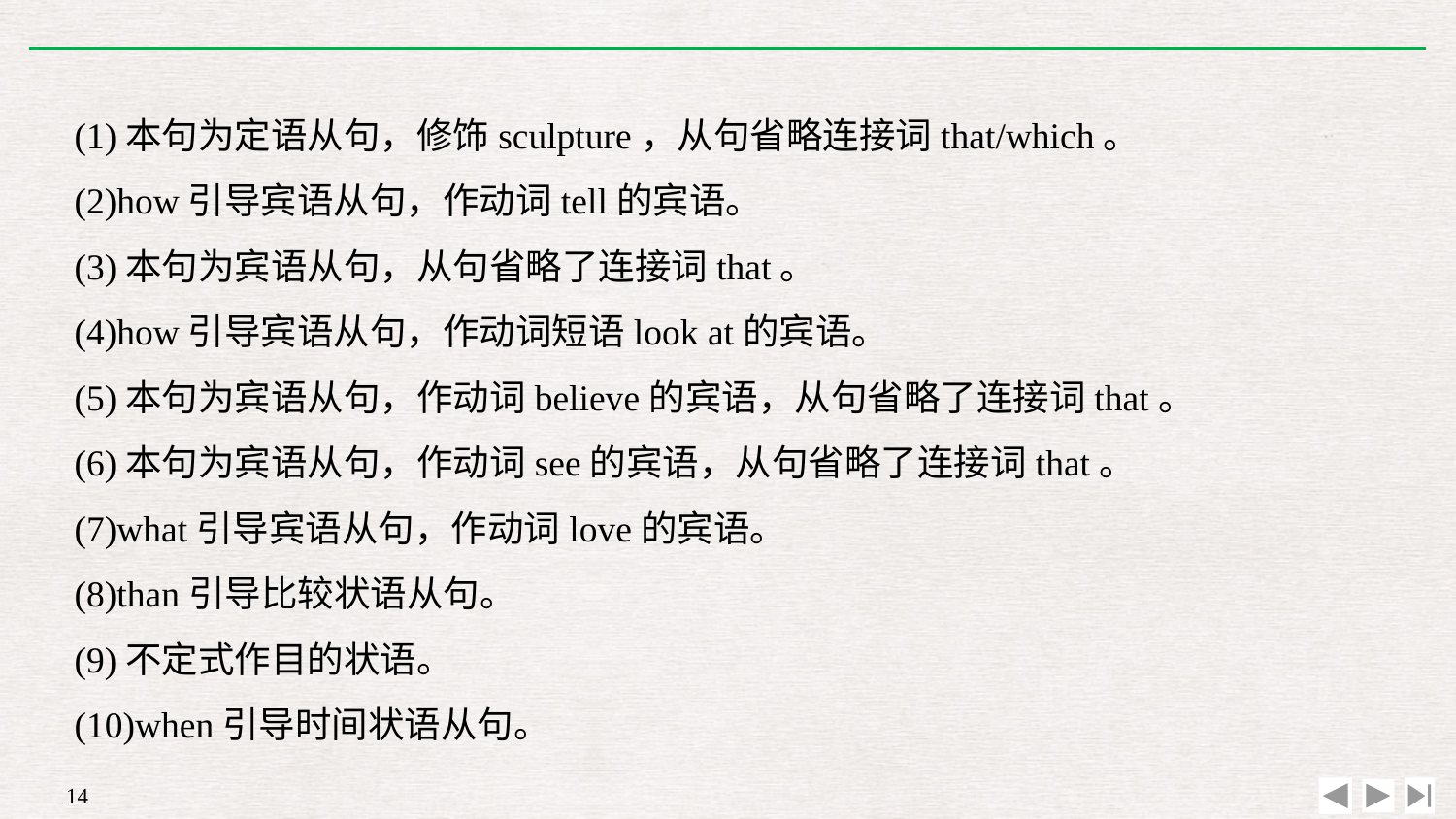

(1)本句为定语从句，修饰sculpture，从句省略连接词that/which。
(2)how引导宾语从句，作动词tell的宾语。
(3)本句为宾语从句，从句省略了连接词that。
(4)how引导宾语从句，作动词短语look at的宾语。
(5)本句为宾语从句，作动词believe的宾语，从句省略了连接词that。
(6)本句为宾语从句，作动词see的宾语，从句省略了连接词that。
(7)what引导宾语从句，作动词love的宾语。
(8)than引导比较状语从句。
(9)不定式作目的状语。
(10)when引导时间状语从句。